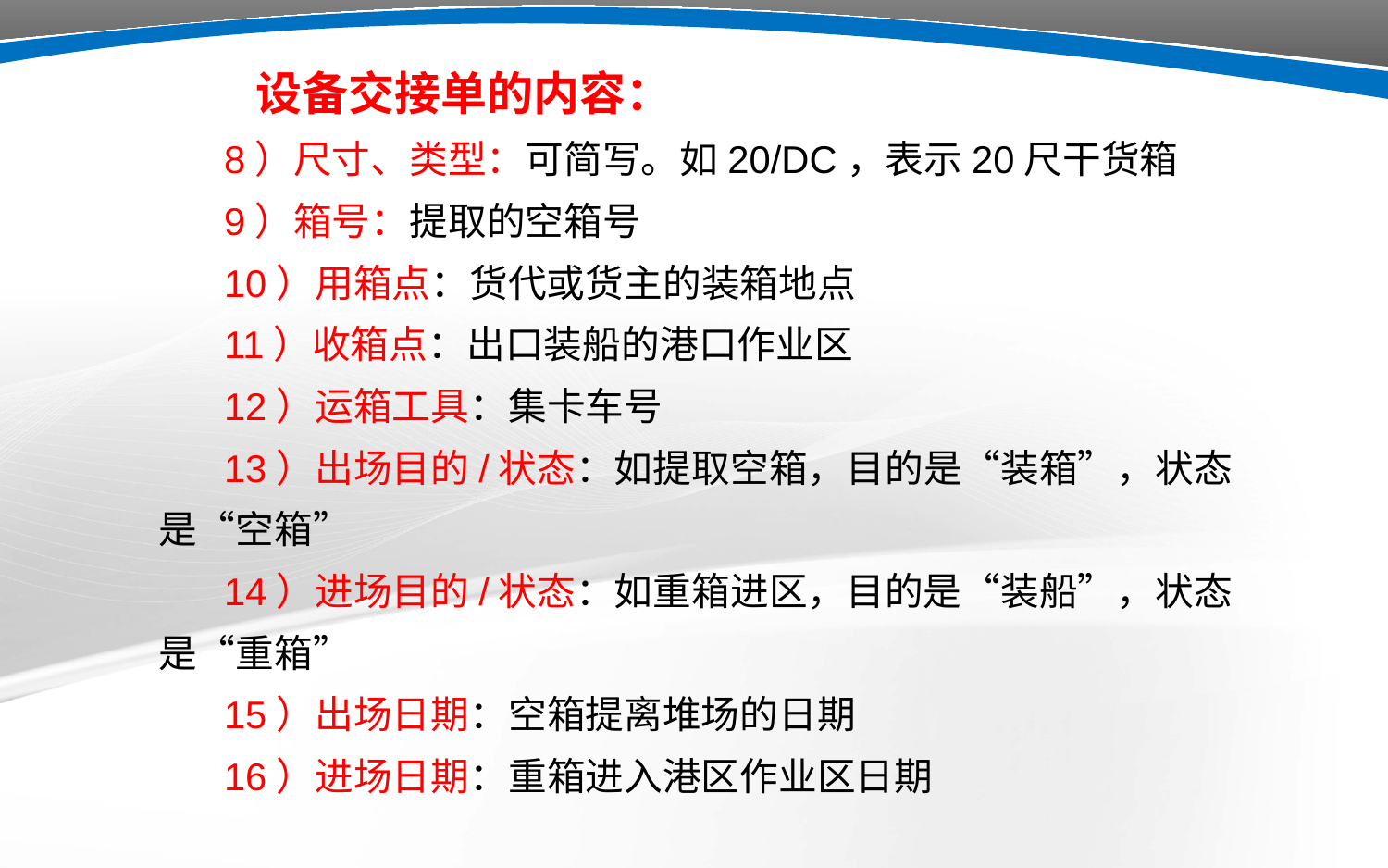

设备交接单的内容：
8）尺寸、类型：可简写。如20/DC，表示20尺干货箱
9）箱号：提取的空箱号
10）用箱点：货代或货主的装箱地点
11）收箱点：出口装船的港口作业区
12）运箱工具：集卡车号
13）出场目的/状态：如提取空箱，目的是“装箱”，状态是“空箱”
14）进场目的/状态：如重箱进区，目的是“装船”，状态是“重箱”
15）出场日期：空箱提离堆场的日期
16）进场日期：重箱进入港区作业区日期